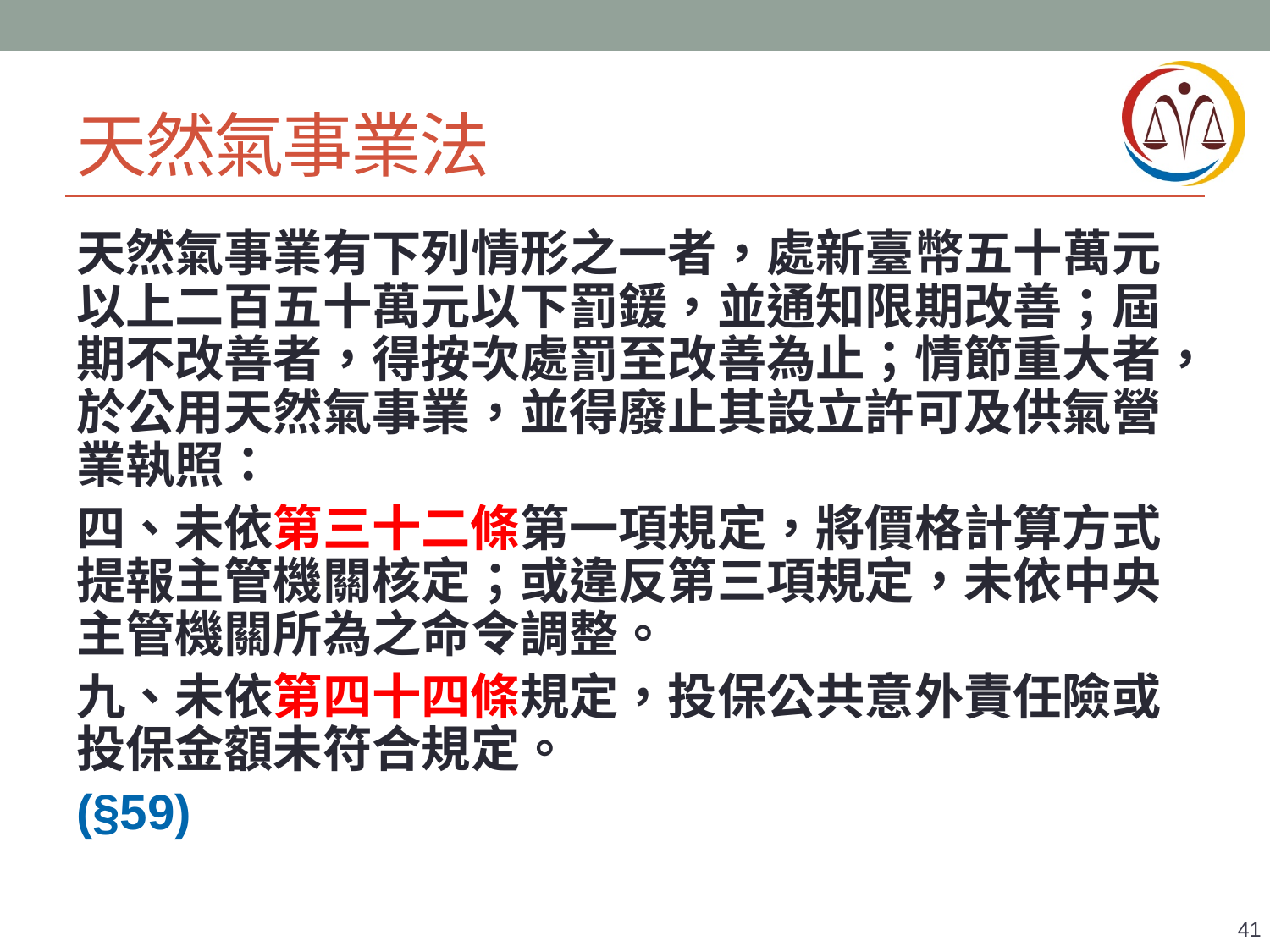

# 天然氣事業法
天然氣事業有下列情形之一者，處新臺幣五十萬元以上二百五十萬元以下罰鍰，並通知限期改善；屆期不改善者，得按次處罰至改善為止；情節重大者，於公用天然氣事業，並得廢止其設立許可及供氣營業執照：
四、未依第三十二條第一項規定，將價格計算方式提報主管機關核定；或違反第三項規定，未依中央主管機關所為之命令調整。
九、未依第四十四條規定，投保公共意外責任險或投保金額未符合規定。
(§59)

41